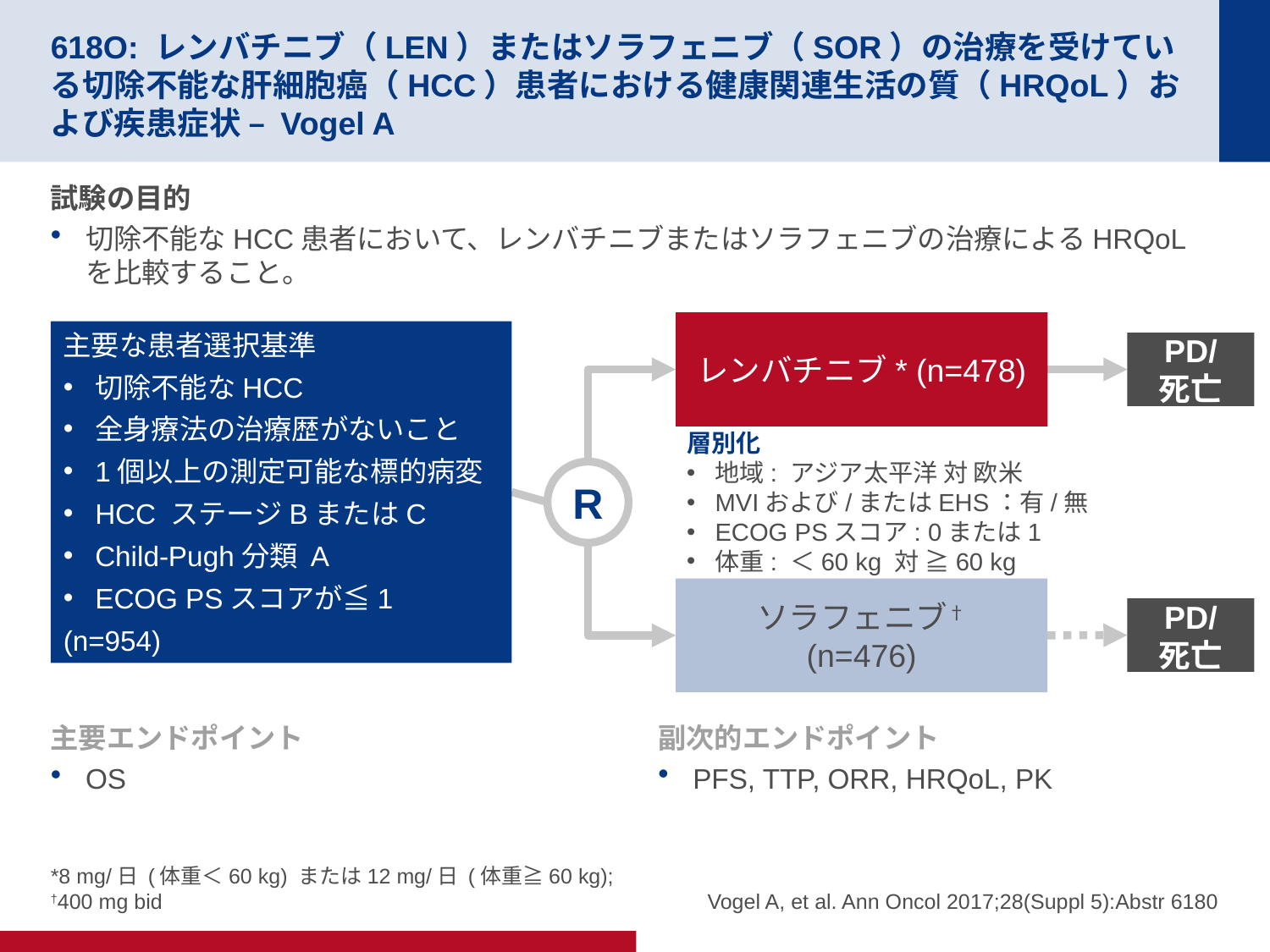

# 618O: レンバチニブ（LEN）またはソラフェニブ（SOR）の治療を受けている切除不能な肝細胞癌（HCC）患者における健康関連生活の質（HRQoL）および疾患症状 – Vogel A
試験の目的
切除不能なHCC患者において、レンバチニブまたはソラフェニブの治療によるHRQoLを比較すること。
レンバチニブ* (n=478)
主要な患者選択基準
切除不能なHCC
全身療法の治療歴がないこと
1個以上の測定可能な標的病変
HCC ステージBまたはC
Child-Pugh分類 A
ECOG PSスコアが≦1
(n=954)
PD/
死亡
層別化
地域: アジア太平洋 対 欧米
MVIおよび/またはEHS：有/無
ECOG PSスコア: 0または1
体重: ＜60 kg 対 ≧60 kg
R
ソラフェニブ†
(n=476)
PD/
死亡
主要エンドポイント
OS

副次的エンドポイント
PFS, TTP, ORR, HRQoL, PK
*8 mg/日 (体重＜60 kg) または12 mg/日 (体重≧60 kg);
†400 mg bid
Vogel A, et al. Ann Oncol 2017;28(Suppl 5):Abstr 6180